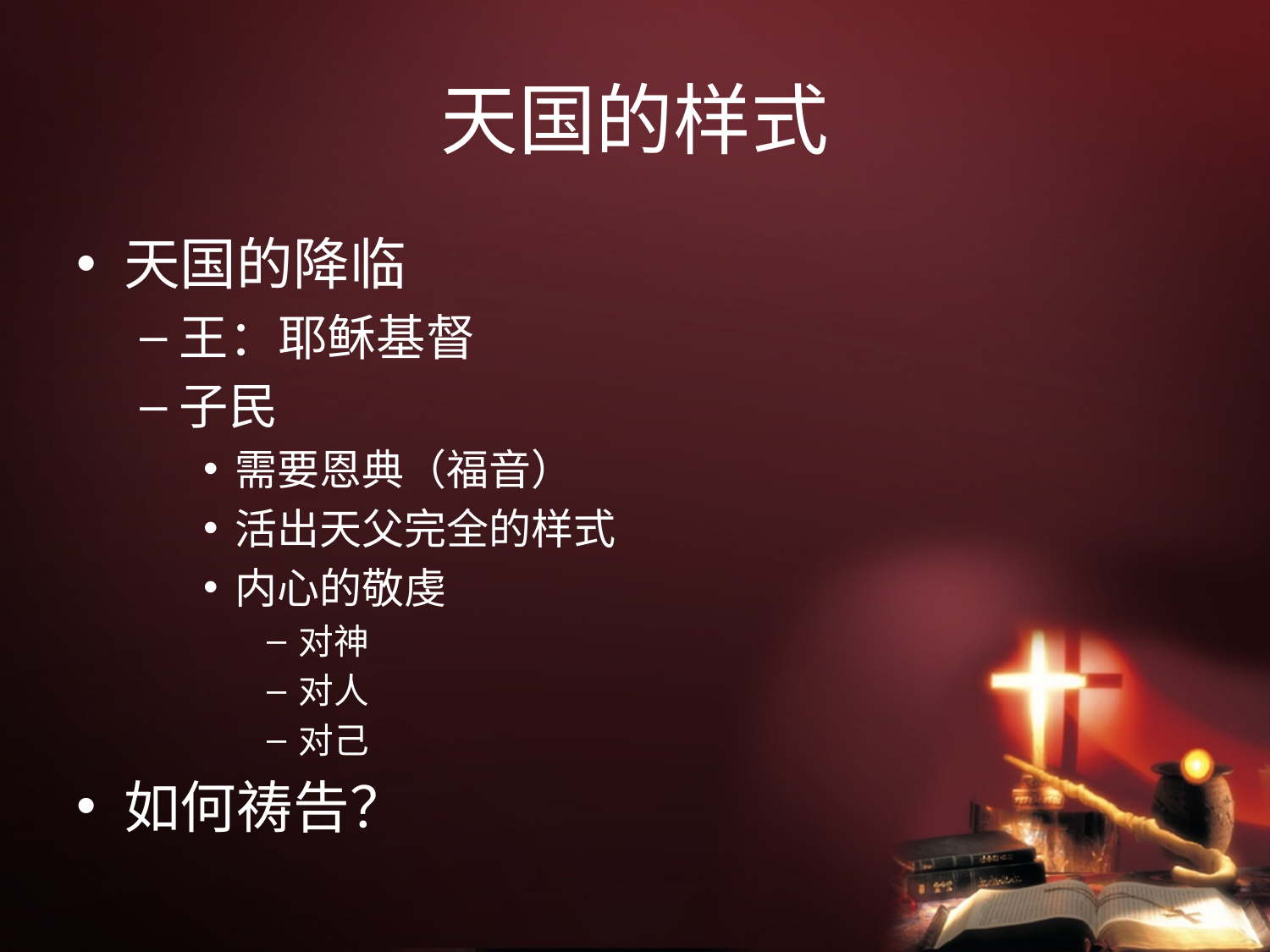

# 天国的样式
天国的降临
王：耶稣基督
子民
需要恩典（福音）
活出天父完全的样式
内心的敬虔
对神
对人
对己
如何祷告？